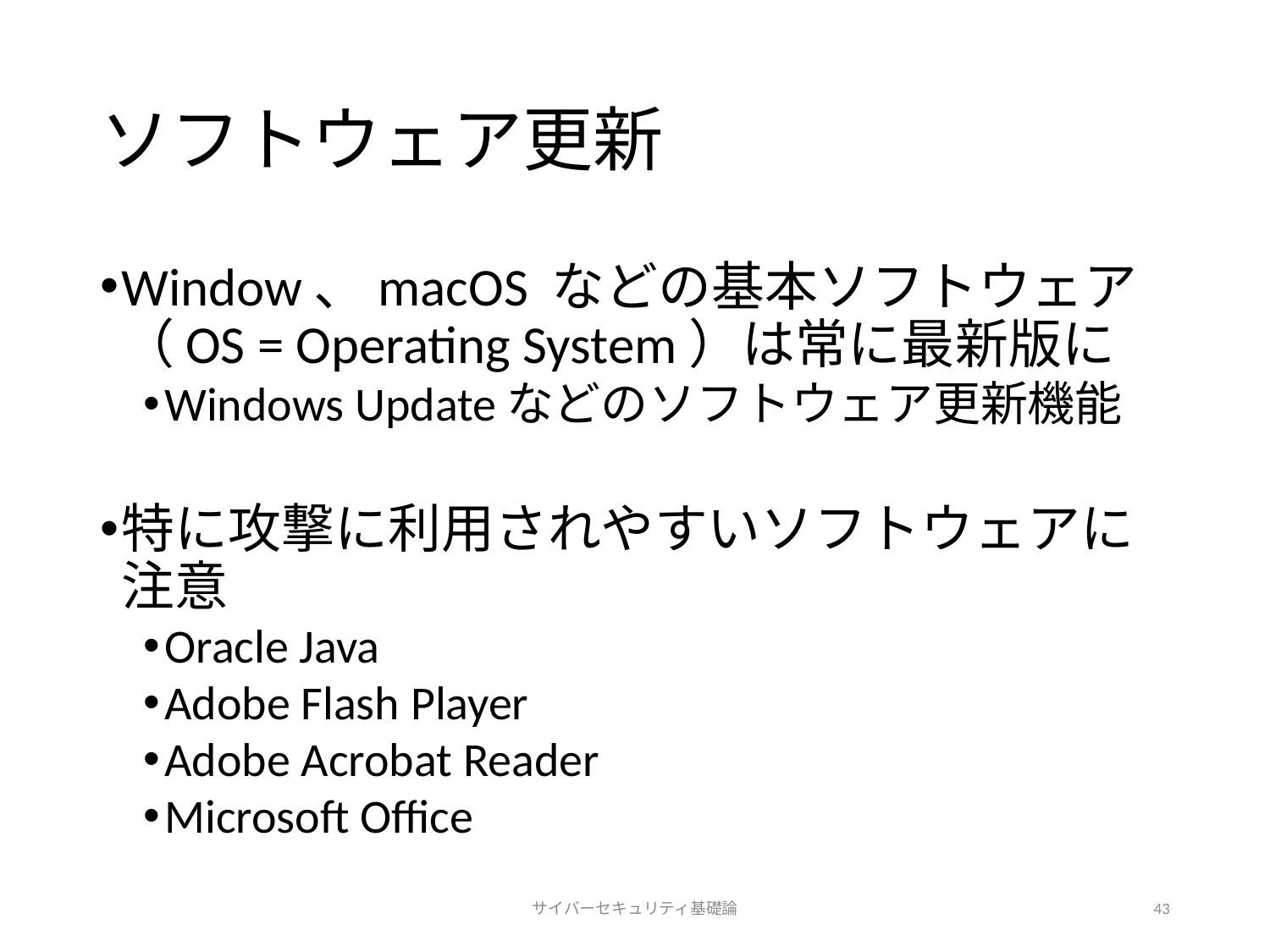

# ソフトウェア更新
Window、macOS などの基本ソフトウェア（OS = Operating System）は常に最新版に
Windows Updateなどのソフトウェア更新機能

特に攻撃に利用されやすいソフトウェアに注意
Oracle Java
Adobe Flash Player
Adobe Acrobat Reader
Microsoft Office
サイバーセキュリティ基礎論
43